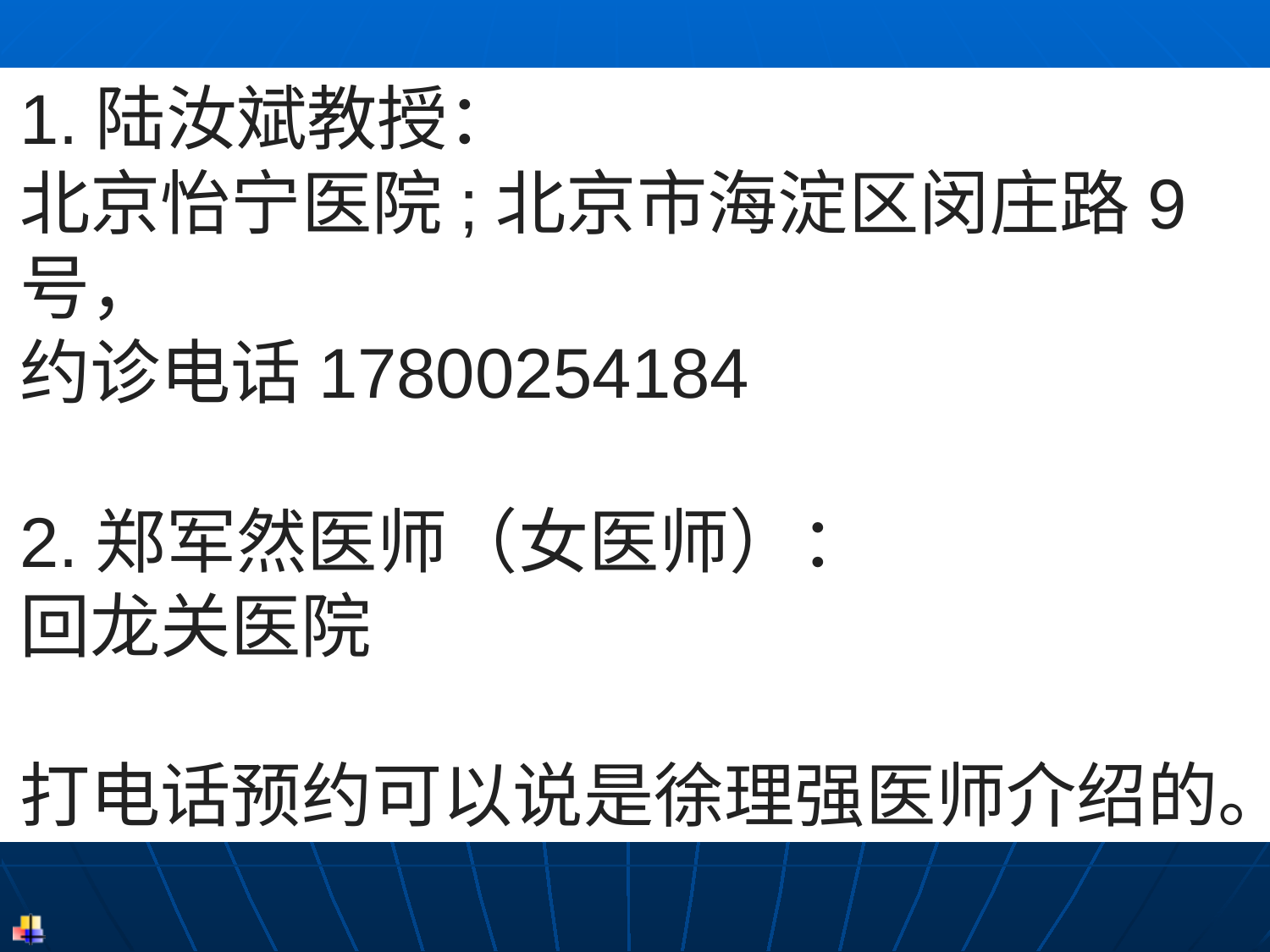

1.陆汝斌教授：
北京怡宁医院;北京市海淀区闵庄路9号，
约诊电话17800254184
2.郑军然医师（女医师）：
回龙关医院
打电话预约可以说是徐理强医师介绍的。